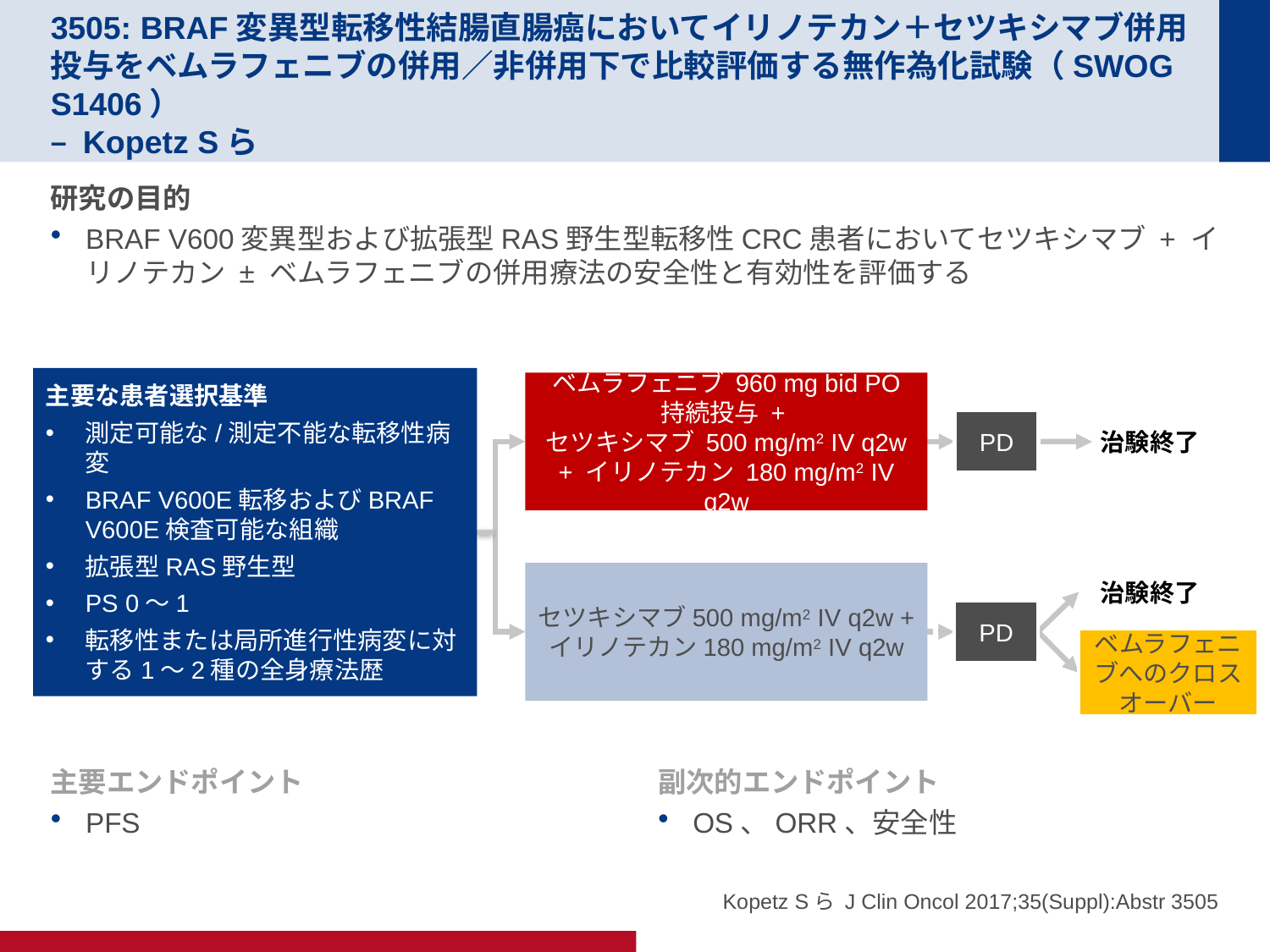

# 3505: BRAF変異型転移性結腸直腸癌においてイリノテカン＋セツキシマブ併用投与をベムラフェニブの併用／非併用下で比較評価する無作為化試験（SWOG S1406） – Kopetz Sら
研究の目的
BRAF V600変異型および拡張型RAS野生型転移性CRC患者においてセツキシマブ + イリノテカン ± ベムラフェニブの併用療法の安全性と有効性を評価する
主要な患者選択基準
測定可能な/測定不能な転移性病変
BRAF V600E転移およびBRAF V600E検査可能な組織
拡張型RAS野生型
PS 0～1
転移性または局所進行性病変に対する1～2種の全身療法歴
ベムラフェニブ 960 mg bid PO 持続投与 +
セツキシマブ 500 mg/m2 IV q2w + イリノテカン 180 mg/m2 IV q2w
PD
治験終了
セツキシマブ500 mg/m2 IV q2w + イリノテカン180 mg/m2 IV q2w
治験終了
PD
ベムラフェニブへのクロスオーバー
主要エンドポイント
PFS

副次的エンドポイント
OS、ORR、安全性
Kopetz Sら J Clin Oncol 2017;35(Suppl):Abstr 3505